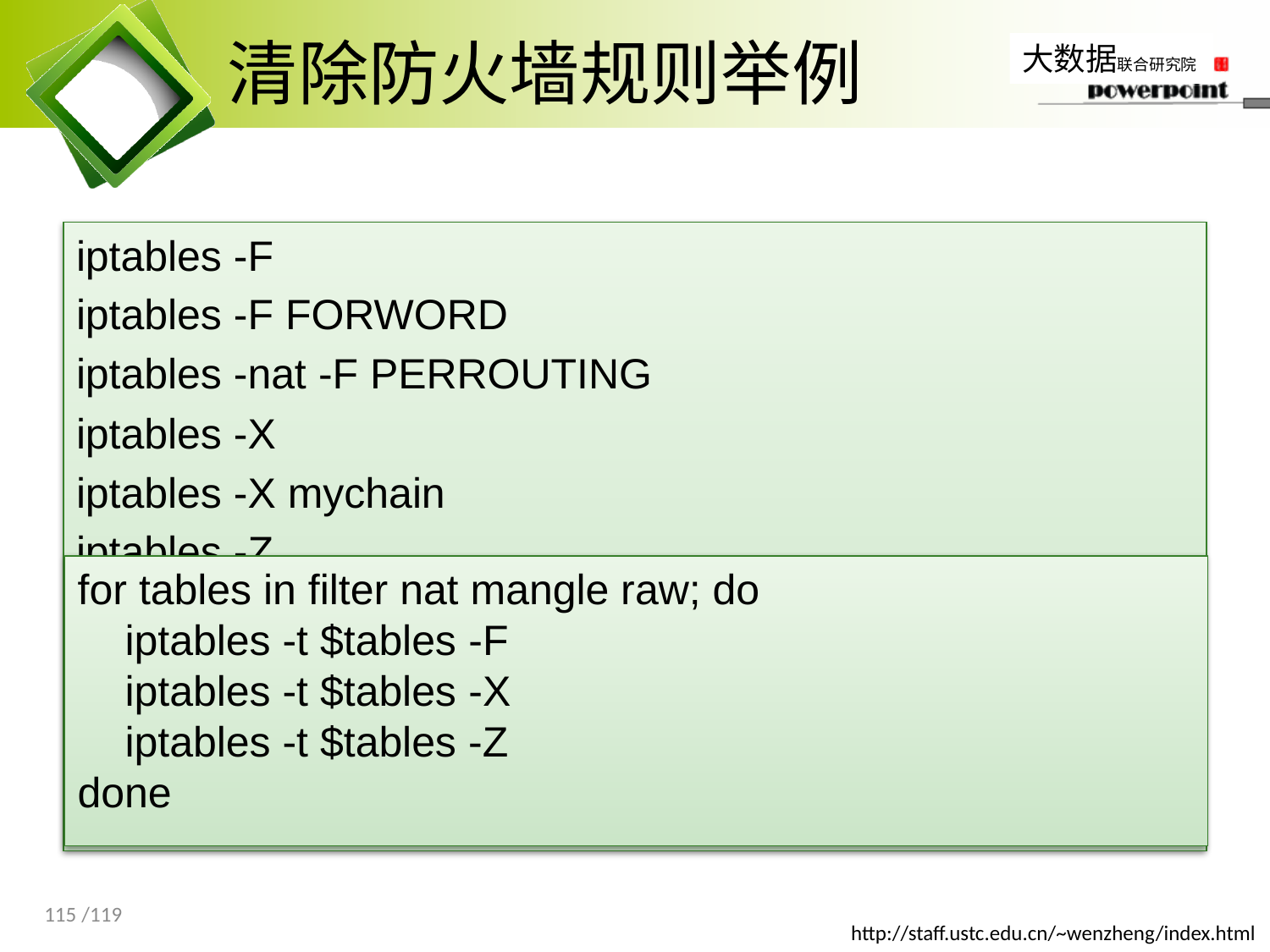

# 清除防火墙规则举例

iptables -F
iptables -F FORWORD
iptables -nat -F PERROUTING
iptables -X
iptables -X mychain
iptables -Z
for tables in filter nat mangle raw; do
    iptables -t $tables -F
    iptables -t $tables -X
    iptables -t $tables -Z
done
115